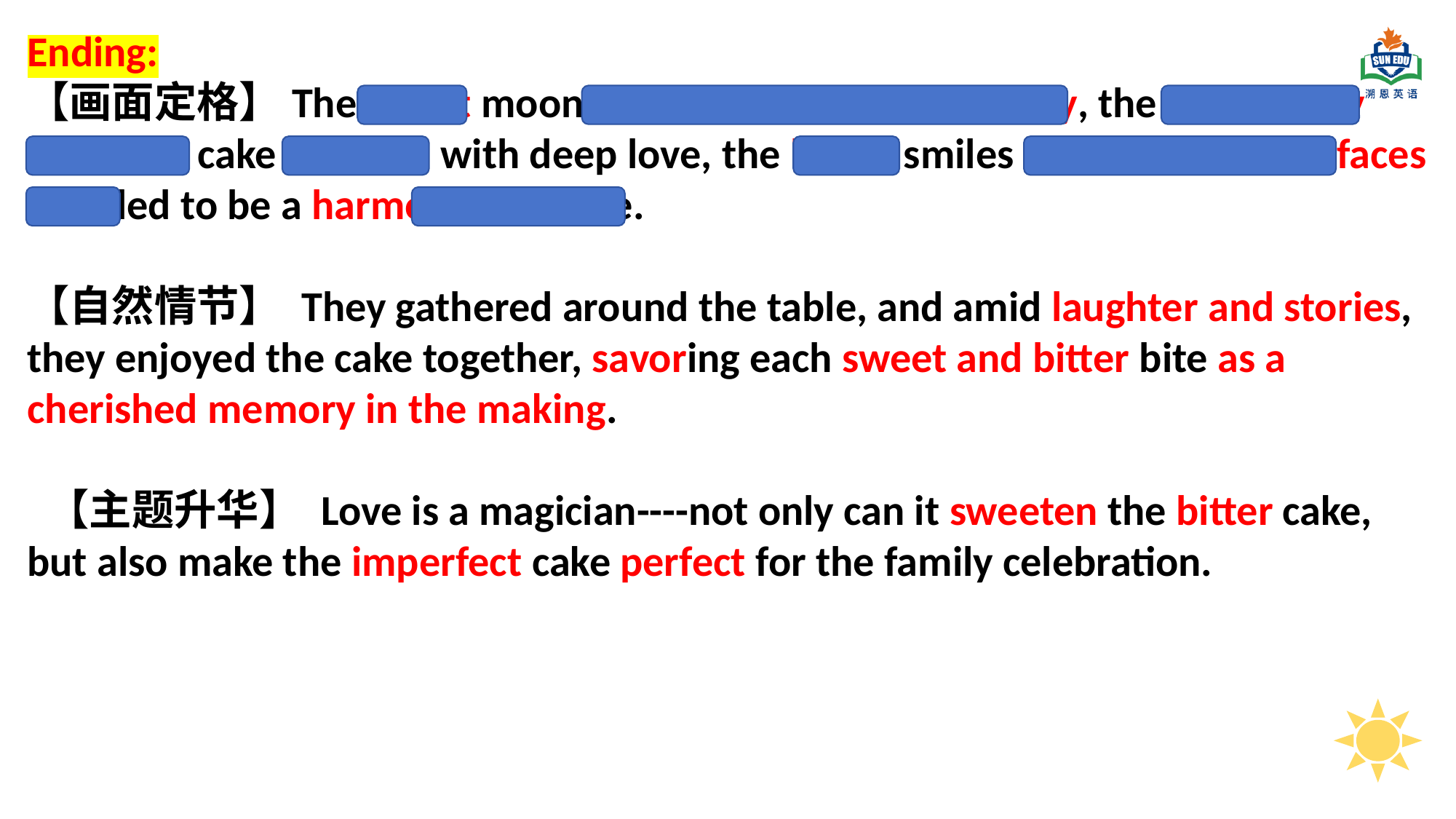

Ending:
【画面定格】The bright moon held above in the starry sky, the elaborately prepared cake flavored with deep love, the broad smiles illuminating their faces blended to be a harmonious scene.

【自然情节】 They gathered around the table, and amid laughter and stories, they enjoyed the cake together, savoring each sweet and bitter bite as a cherished memory in the making.

 【主题升华】 Love is a magician----not only can it sweeten the bitter cake, but also make the imperfect cake perfect for the family celebration.